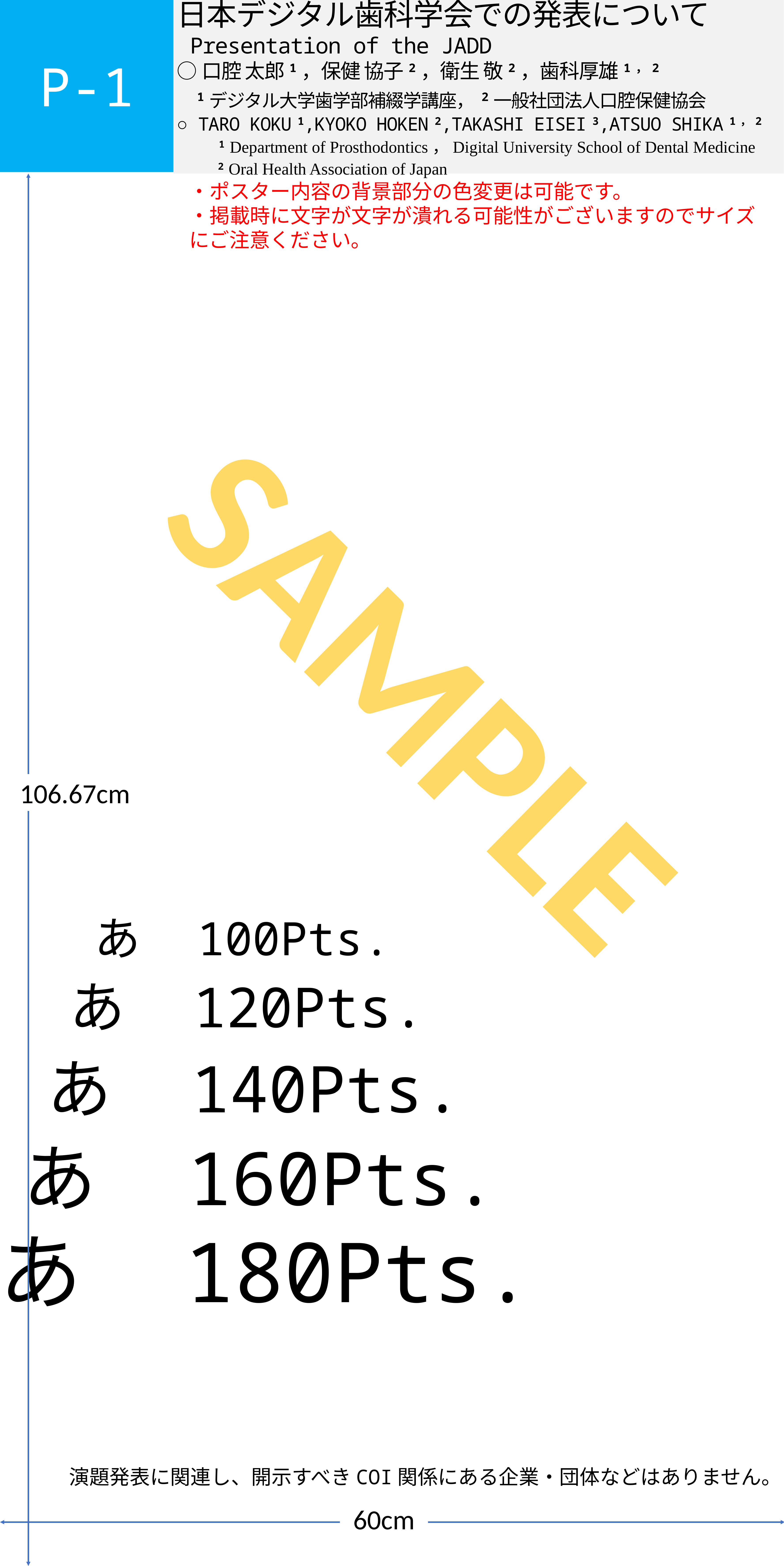

P-1
日本デジタル歯科学会での発表について
 Presentation of the JADD
○口腔 太郎1，保健 協子2，衛生 敬2，歯科厚雄1，2
　1デジタル大学歯学部補綴学講座， 2一般社団法人口腔保健協会
○ TARO KOKU 1,KYOKO HOKEN 2,TAKASHI EISEI 3,ATSUO SHIKA 1，2
　　 1 Department of Prosthodontics，Digital University School of Dental Medicine
         2 Oral Health Association of Japan
・ポスター内容の背景部分の色変更は可能です。
・掲載時に文字が文字が潰れる可能性がございますのでサイズにご注意ください。
SAMPLE
106.67cm
あ　100Pts.
あ　120Pts.
あ　140Pts.
あ　160Pts.
あ　180Pts.
演題発表に関連し、開示すべきCOI関係にある企業・団体などはありません。

60cm